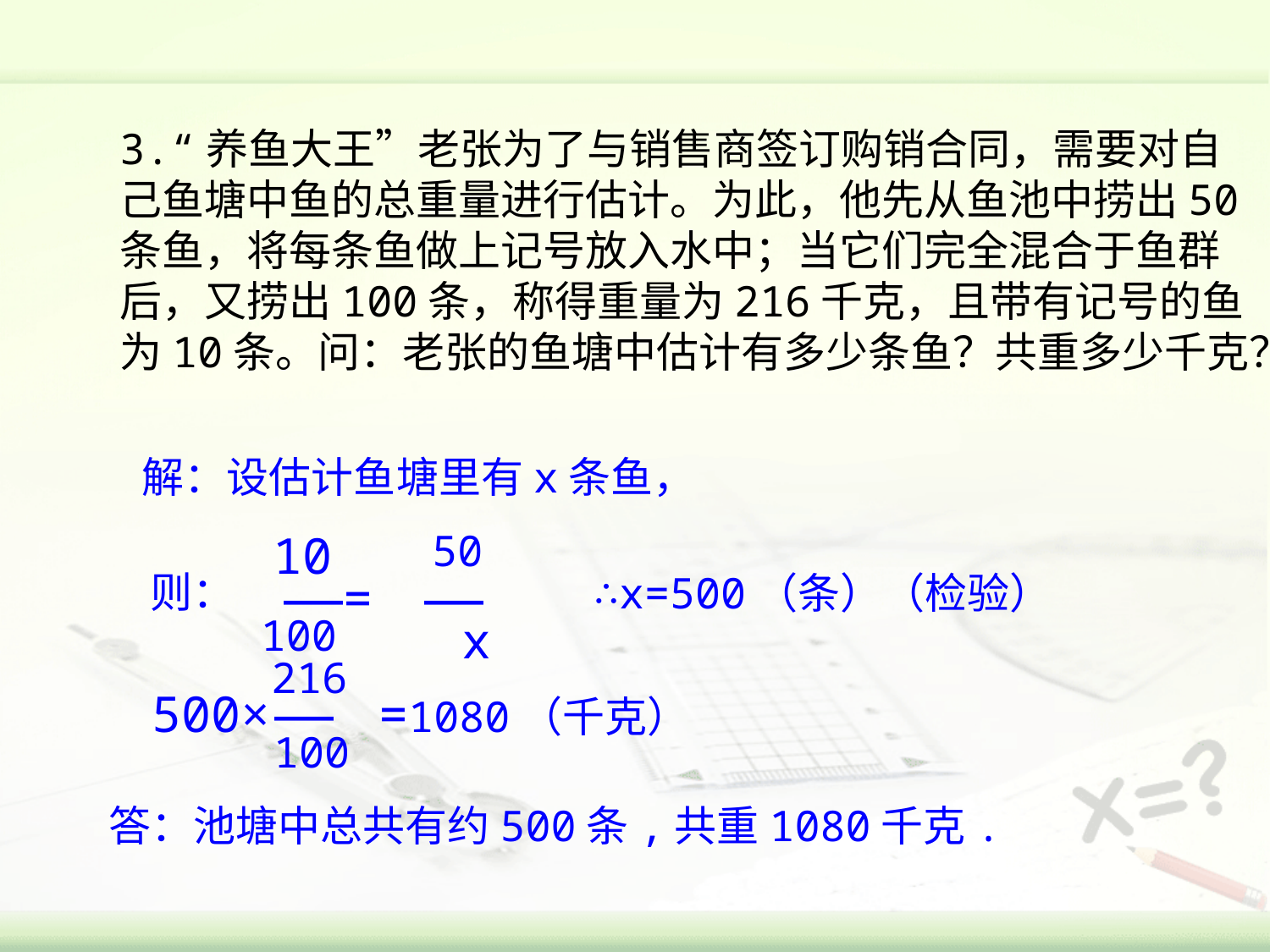

3.“养鱼大王”老张为了与销售商签订购销合同，需要对自己鱼塘中鱼的总重量进行估计。为此，他先从鱼池中捞出50条鱼，将每条鱼做上记号放入水中；当它们完全混合于鱼群后，又捞出100条，称得重量为216千克，且带有记号的鱼为10条。问：老张的鱼塘中估计有多少条鱼？共重多少千克？
解：设估计鱼塘里有x条鱼，
10
50
则：
——=
——
∴x=500（条）（检验）
100
 x
216
 ——
=1080（千克）
 100
答：池塘中总共有约500条,共重1080千克.
500×